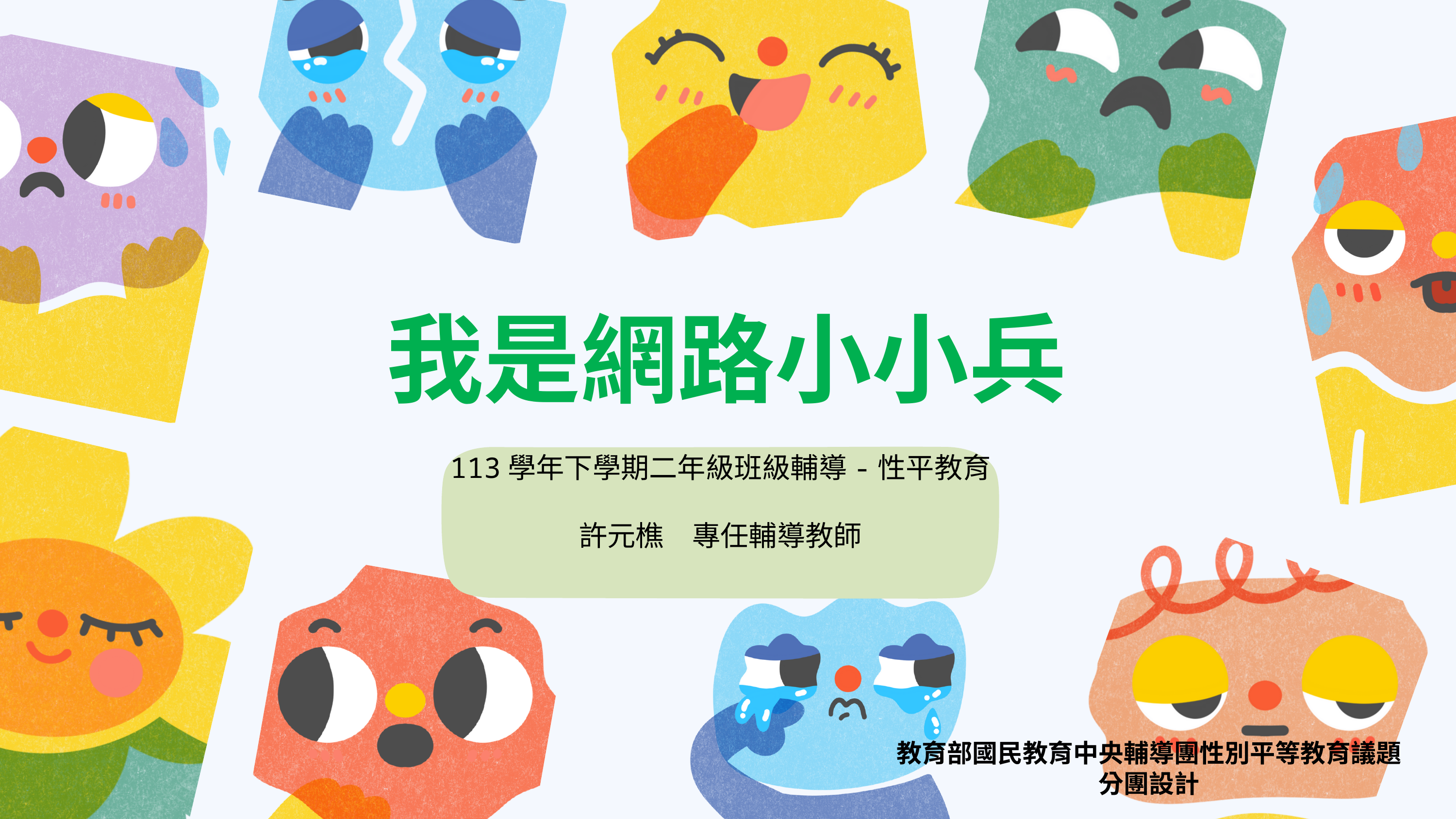

我是網路小小兵

113學年下學期二年級班級輔導-性平教育

許元樵　專任輔導教師

教育部國民教育中央輔導團性別平等教育議題分團設計